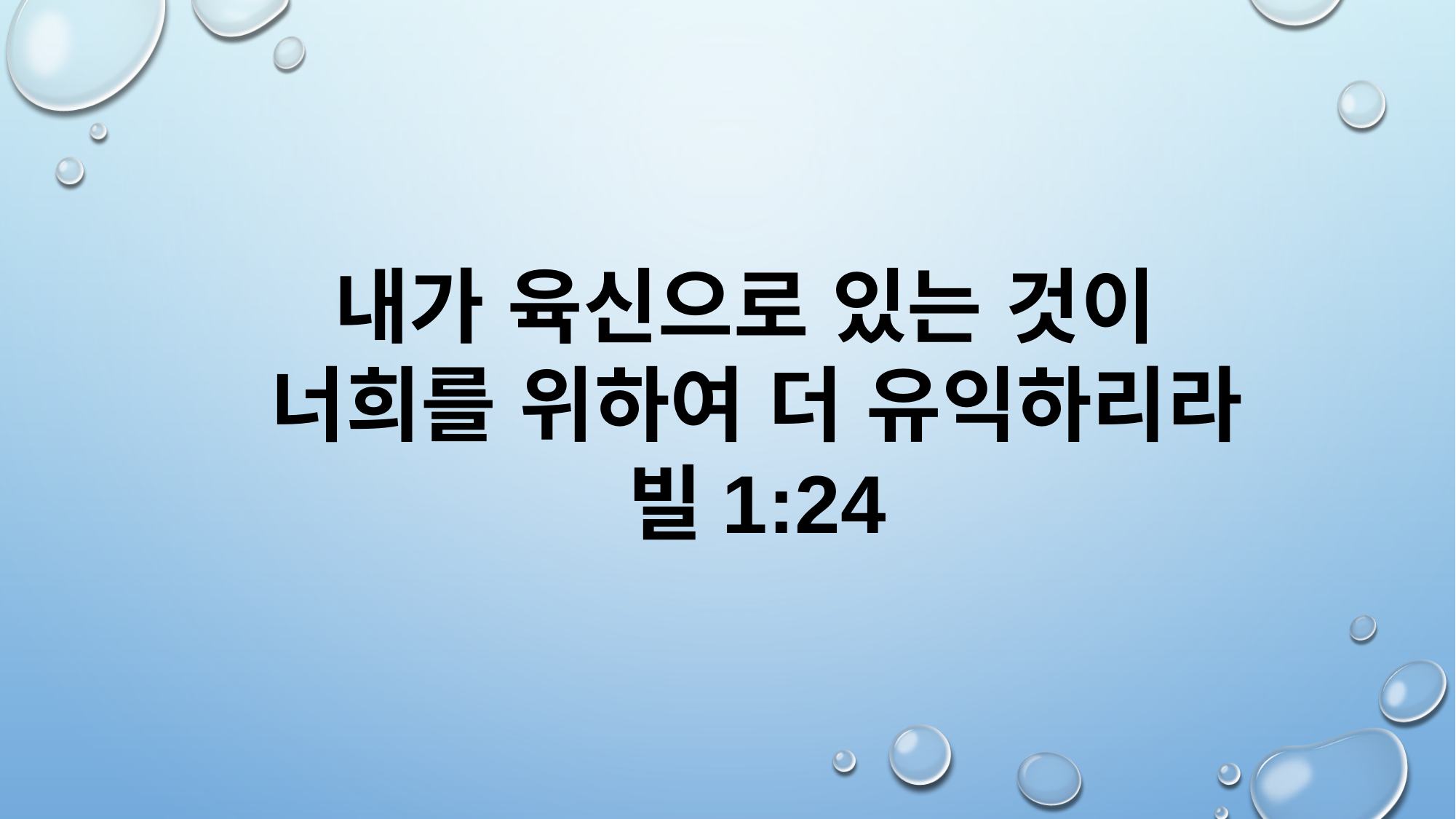

내가 육신으로 있는 것이
너희를 위하여 더 유익하리라
빌1:24